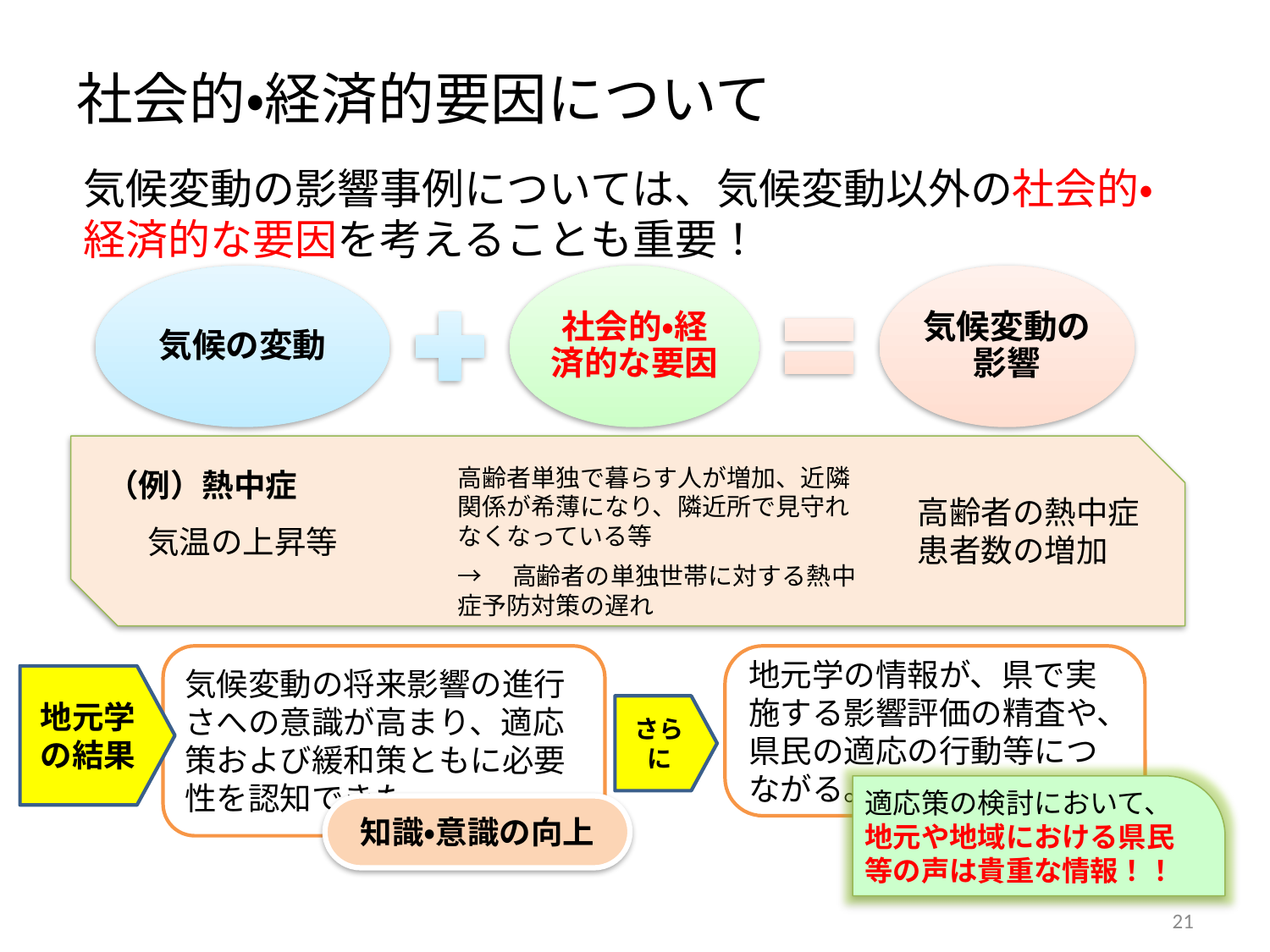

# 社会的・経済的要因について
気候変動の影響事例については、気候変動以外の社会的・経済的な要因を考えることも重要！
気候の変動

社会的・経済的な要因

気候変動の影響
（例）熱中症
高齢者単独で暮らす人が増加、近隣関係が希薄になり、隣近所で見守れなくなっている等
→　高齢者の単独世帯に対する熱中症予防対策の遅れ
高齢者の熱中症患者数の増加
気温の上昇等
気候変動の将来影響の進行さへの意識が高まり、適応策および緩和策ともに必要性を認知できた
地元学の情報が、県で実施する影響評価の精査や、県民の適応の行動等につながる。
地元学の結果
さらに
適応策の検討において、地元や地域における県民等の声は貴重な情報！！
知識・意識の向上
21